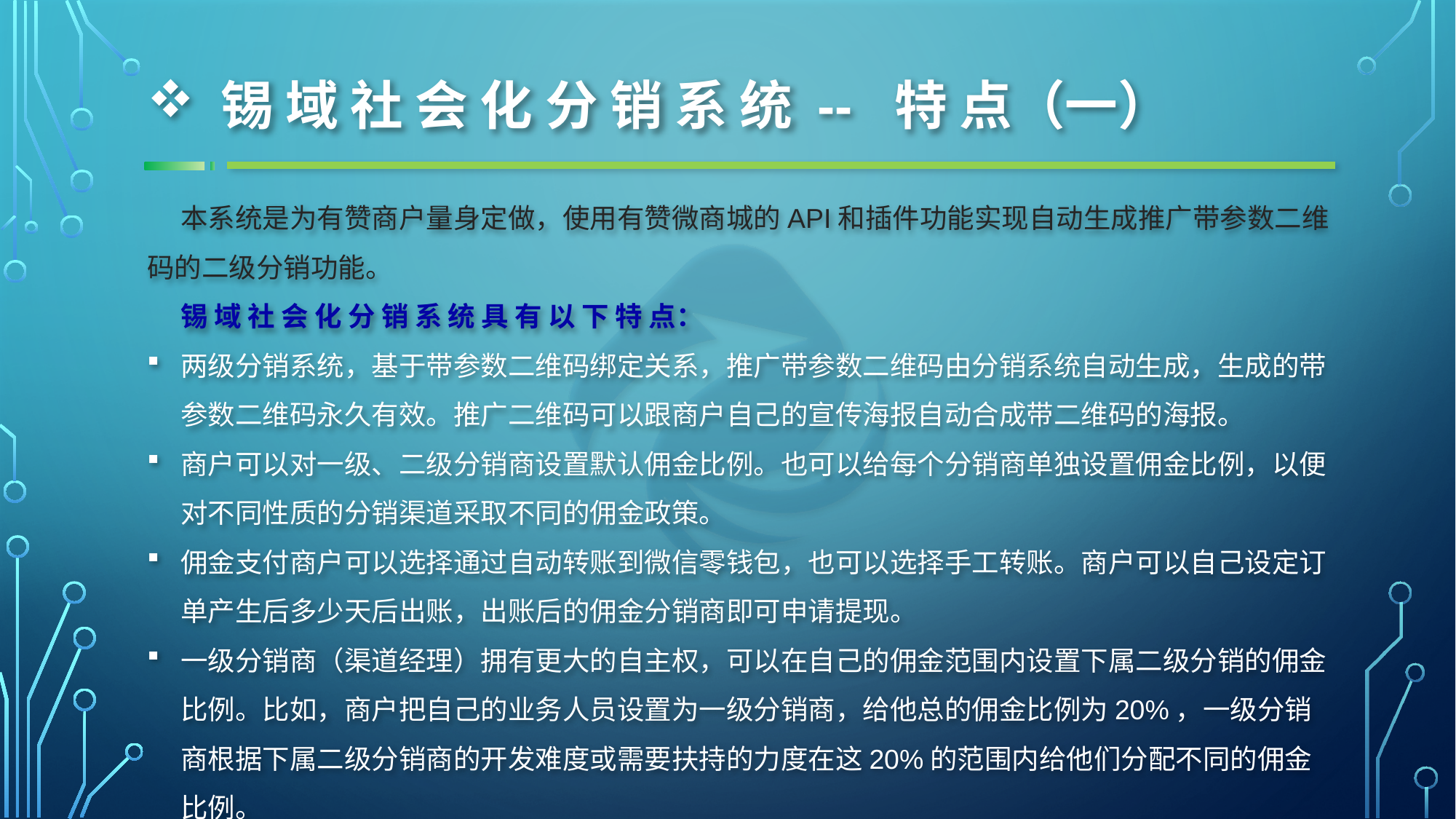

# 锡 域 社 会 化 分 销 系 统 --  特 点（一）
本系统是为有赞商户量身定做，使用有赞微商城的API和插件功能实现自动生成推广带参数二维码的二级分销功能。
锡 域 社 会 化 分 销 系 统 具 有 以 下 特 点：
两级分销系统，基于带参数二维码绑定关系，推广带参数二维码由分销系统自动生成，生成的带参数二维码永久有效。推广二维码可以跟商户自己的宣传海报自动合成带二维码的海报。
商户可以对一级、二级分销商设置默认佣金比例。也可以给每个分销商单独设置佣金比例，以便对不同性质的分销渠道采取不同的佣金政策。
佣金支付商户可以选择通过自动转账到微信零钱包，也可以选择手工转账。商户可以自己设定订单产生后多少天后出账，出账后的佣金分销商即可申请提现。
一级分销商（渠道经理）拥有更大的自主权，可以在自己的佣金范围内设置下属二级分销的佣金比例。比如，商户把自己的业务人员设置为一级分销商，给他总的佣金比例为20%，一级分销商根据下属二级分销商的开发难度或需要扶持的力度在这20%的范围内给他们分配不同的佣金比例。